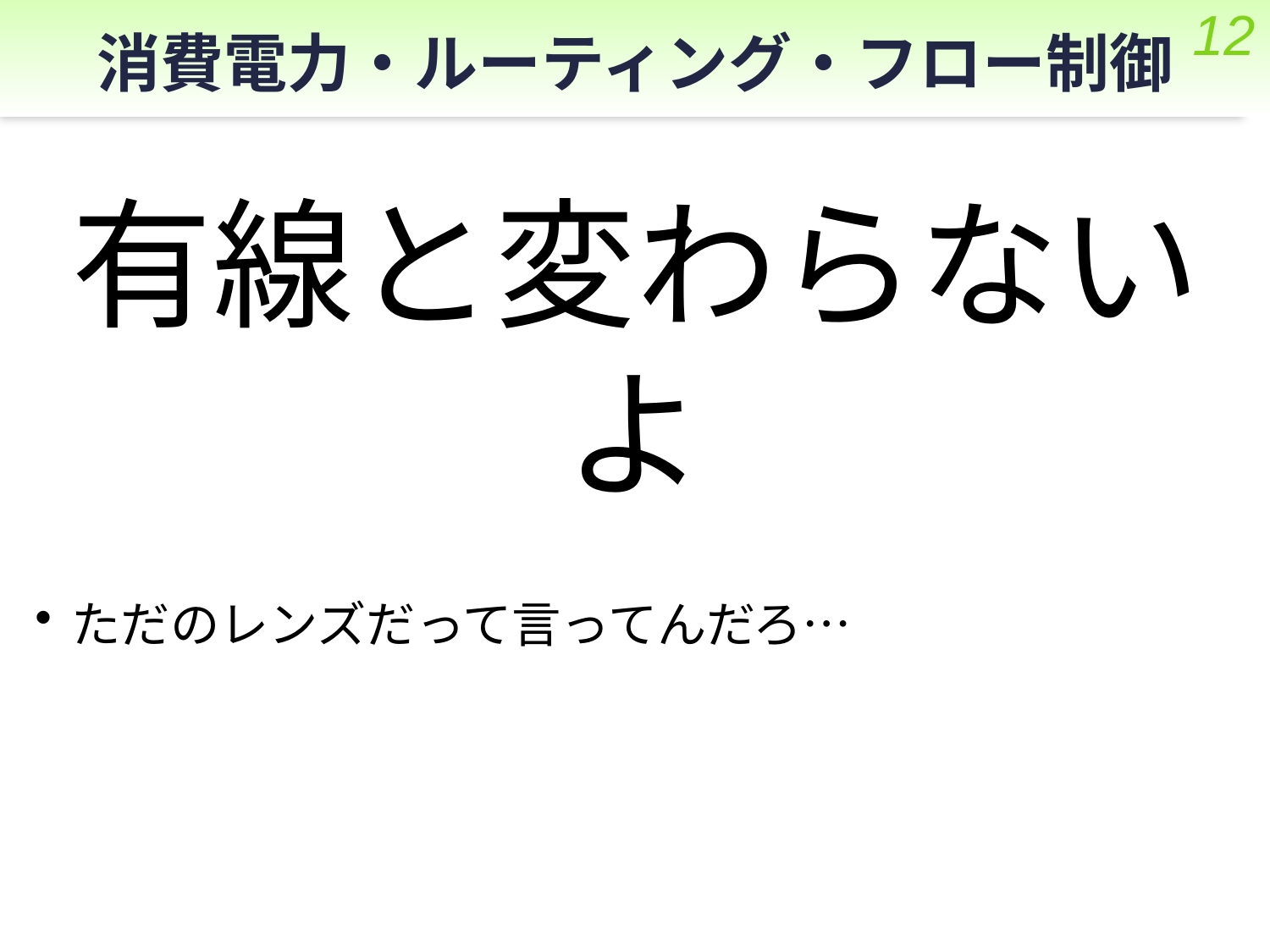

# 消費電力・ルーティング・フロー制御
12
有線と変わらないよ

ただのレンズだって言ってんだろ…